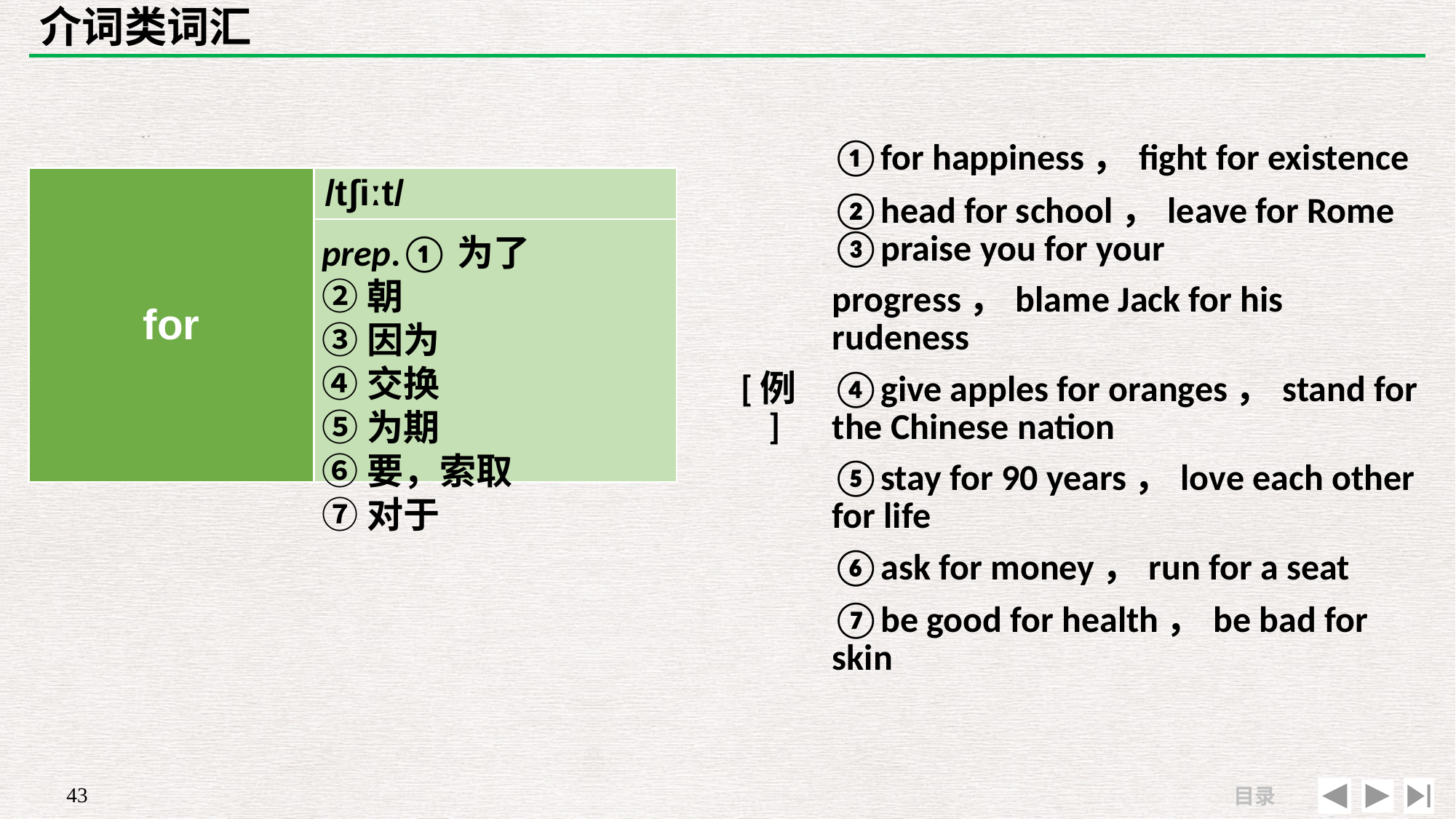

# 介词类词汇

|  |  |
| --- | --- |
| [例] | ①for happiness，fight for existence ②head for school，leave for Rome ③praise you for your progress，blame Jack for his rudeness ④give apples for oranges，stand for the Chinese nation ⑤stay for 90 years，love each other for life ⑥ask for money，run for a seat ⑦be good for health，be bad for skin |
| for | /tʃiːt/ |
| --- | --- |
|  |  |
prep.①为了
②朝
③因为
④交换
⑤为期
⑥要，索取
⑦对于